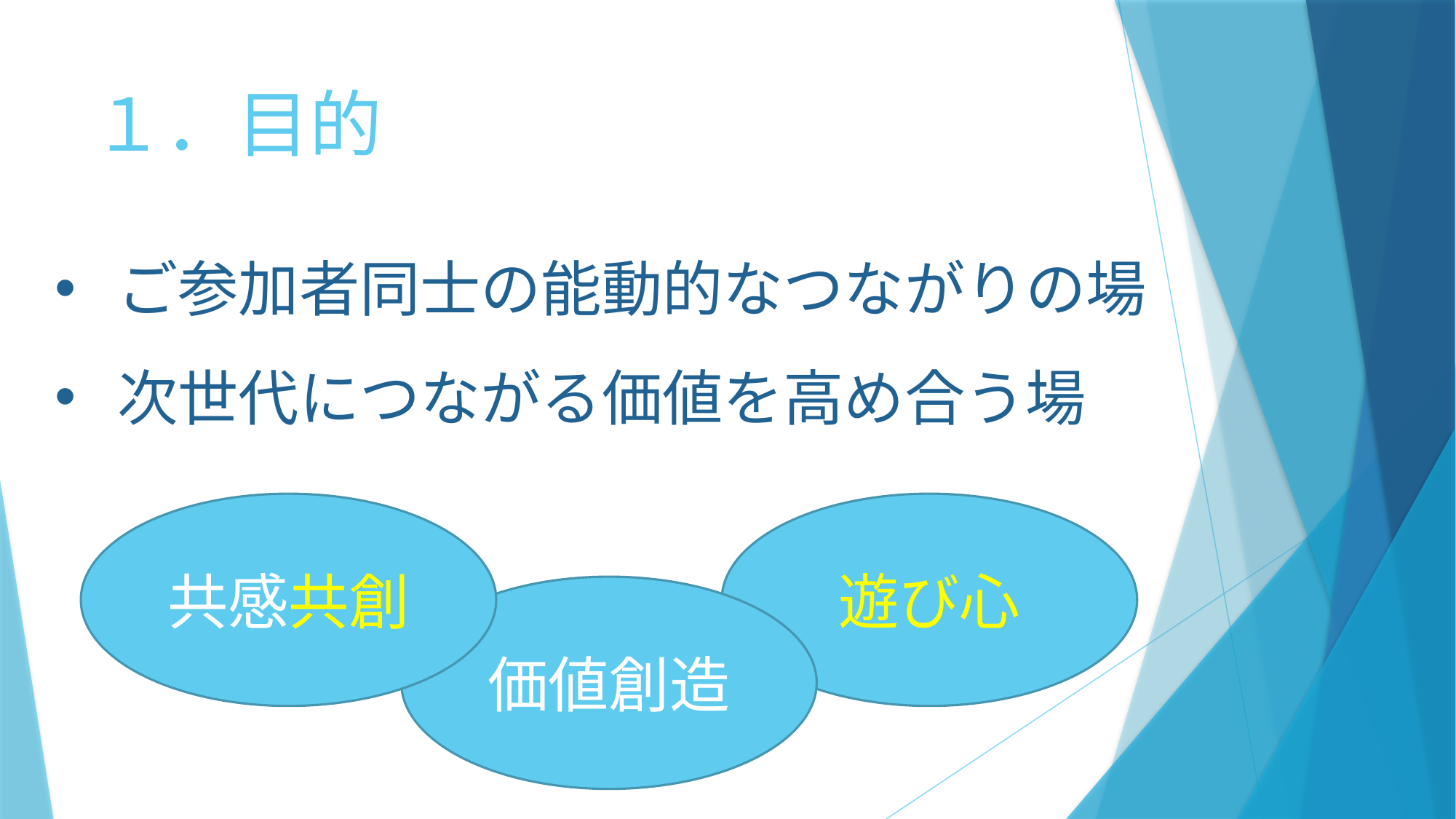

# １．目的
 ご参加者同士の能動的なつながりの場
 次世代につながる価値を高め合う場
共感共創
遊び心
価値創造